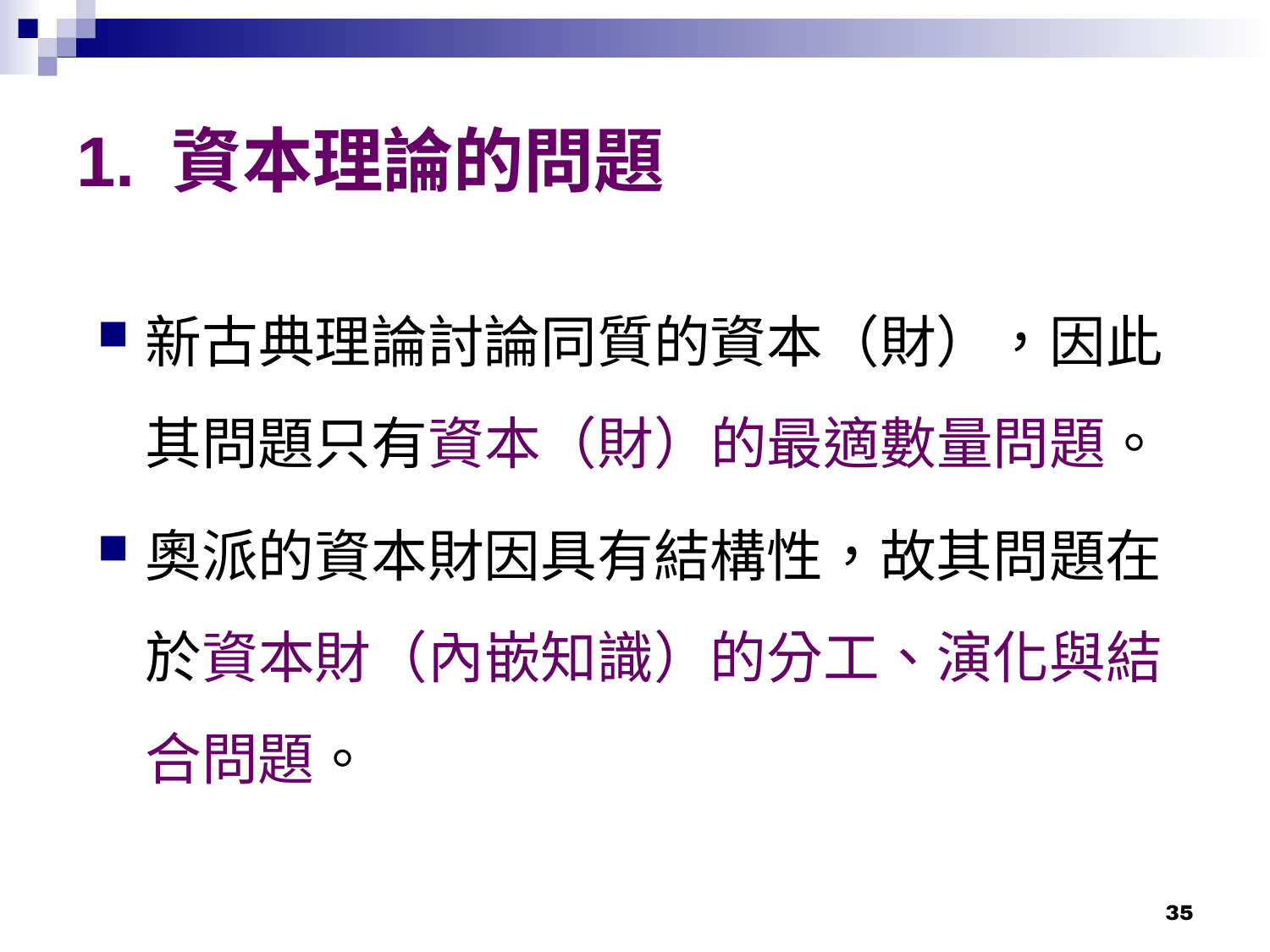

# 1. 資本理論的問題
新古典理論討論同質的資本（財），因此其問題只有資本（財）的最適數量問題。
奧派的資本財因具有結構性，故其問題在於資本財（內嵌知識）的分工、演化與結合問題。
35